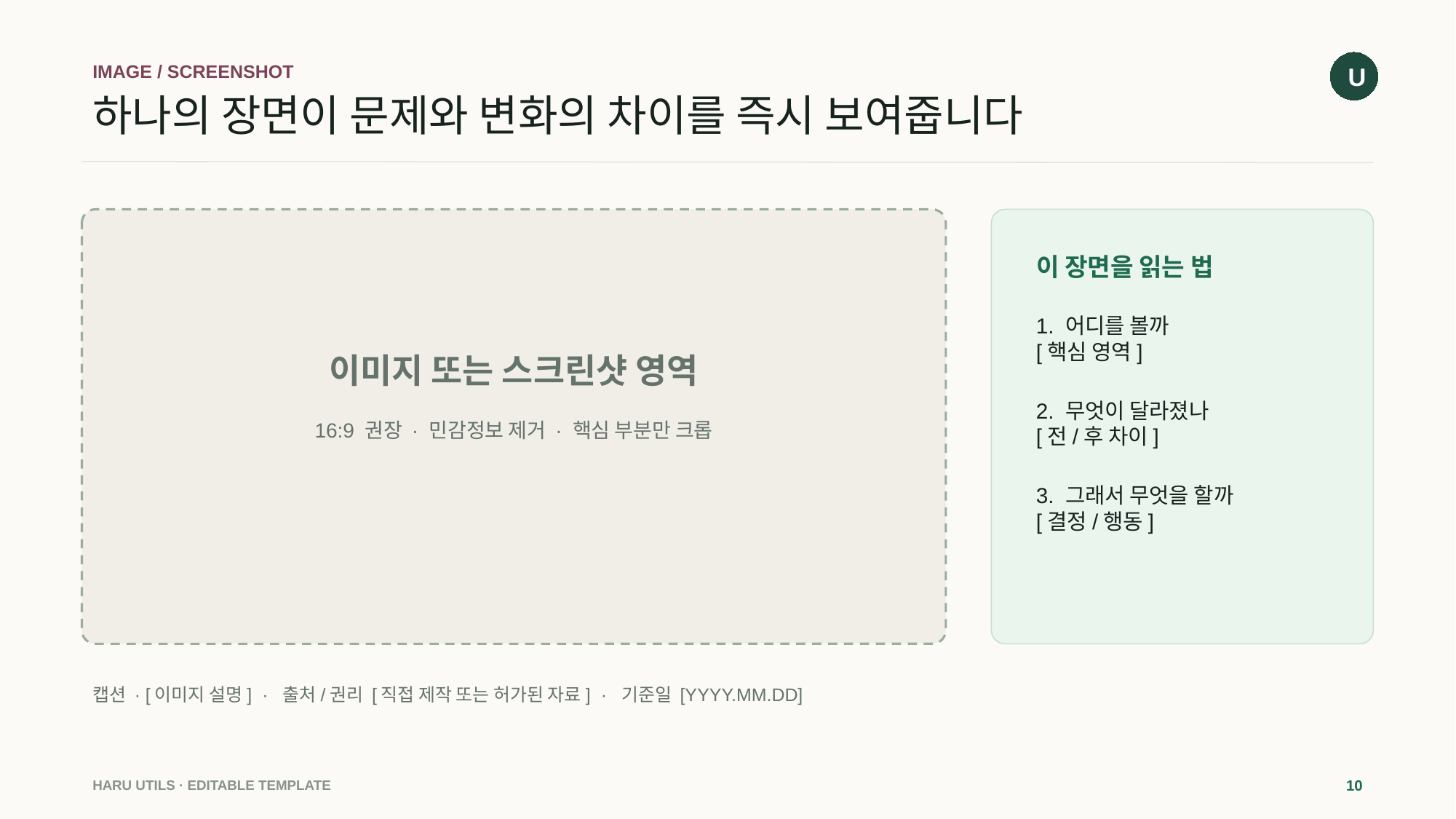

U
IMAGE / SCREENSHOT
# 하나의 장면이 문제와 변화의 차이를 즉시 보여줍니다

이 장면을 읽는 법
1. 어디를 볼까
[핵심 영역]

2. 무엇이 달라졌나
[전/후 차이]

3. 그래서 무엇을 할까
[결정/행동]
이미지 또는 스크린샷 영역
16:9 권장 · 민감정보 제거 · 핵심 부분만 크롭
캡션 · [이미지 설명]  ·  출처/권리 [직접 제작 또는 허가된 자료]  ·  기준일 [YYYY.MM.DD]
HARU UTILS · EDITABLE TEMPLATE
10